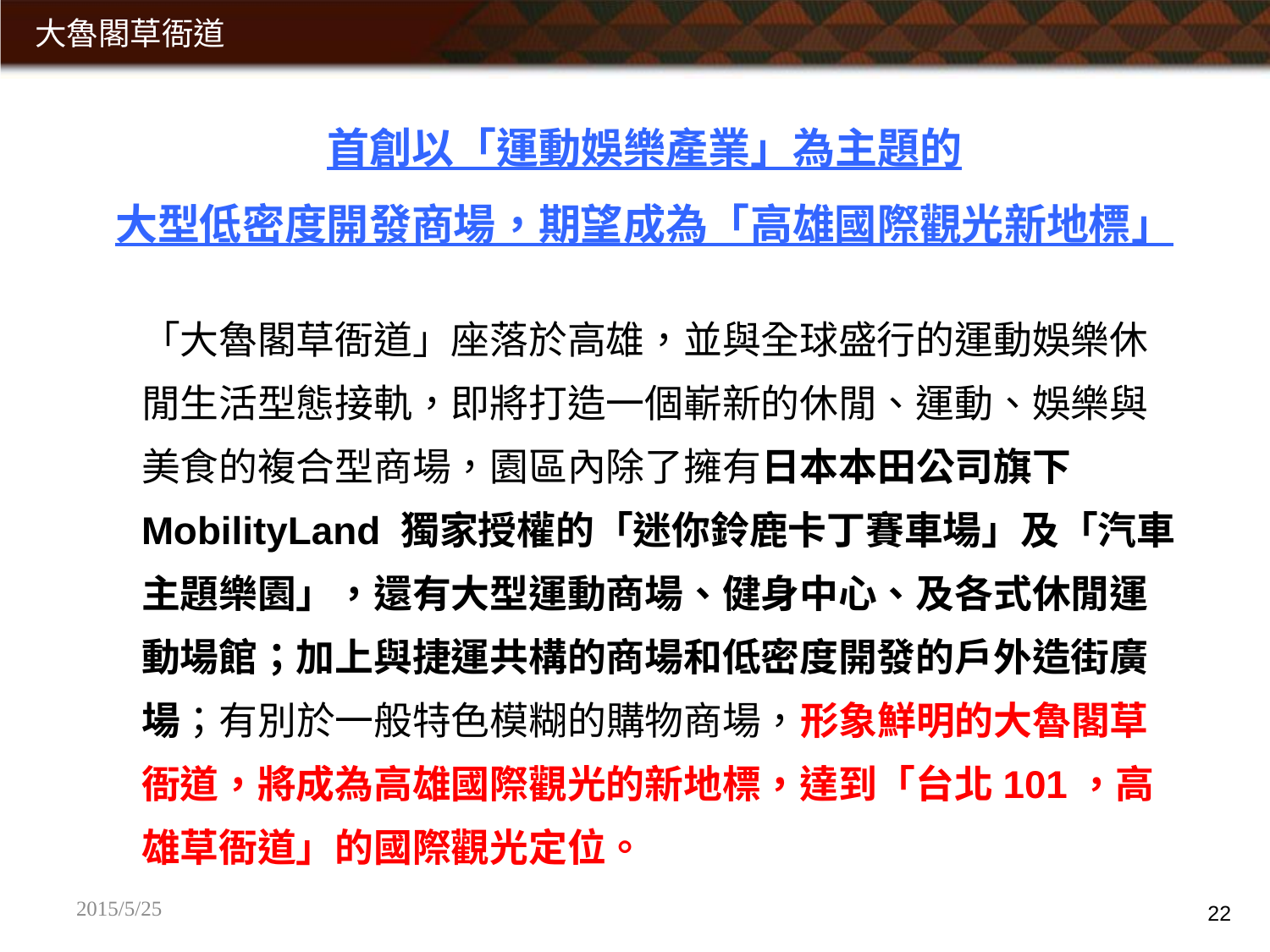

首創以「運動娛樂產業」為主題的
大型低密度開發商場，期望成為「高雄國際觀光新地標」
「大魯閣草衙道」座落於高雄，並與全球盛行的運動娛樂休閒生活型態接軌，即將打造一個嶄新的休閒、運動、娛樂與美食的複合型商場，園區內除了擁有日本本田公司旗下 MobilityLand 獨家授權的「迷你鈴鹿卡丁賽車場」及「汽車主題樂園」，還有大型運動商場、健身中心、及各式休閒運動場館；加上與捷運共構的商場和低密度開發的戶外造街廣場；有別於一般特色模糊的購物商場，形象鮮明的大魯閣草衙道，將成為高雄國際觀光的新地標，達到「台北101，高雄草衙道」的國際觀光定位。
<#>
2015/5/25
22